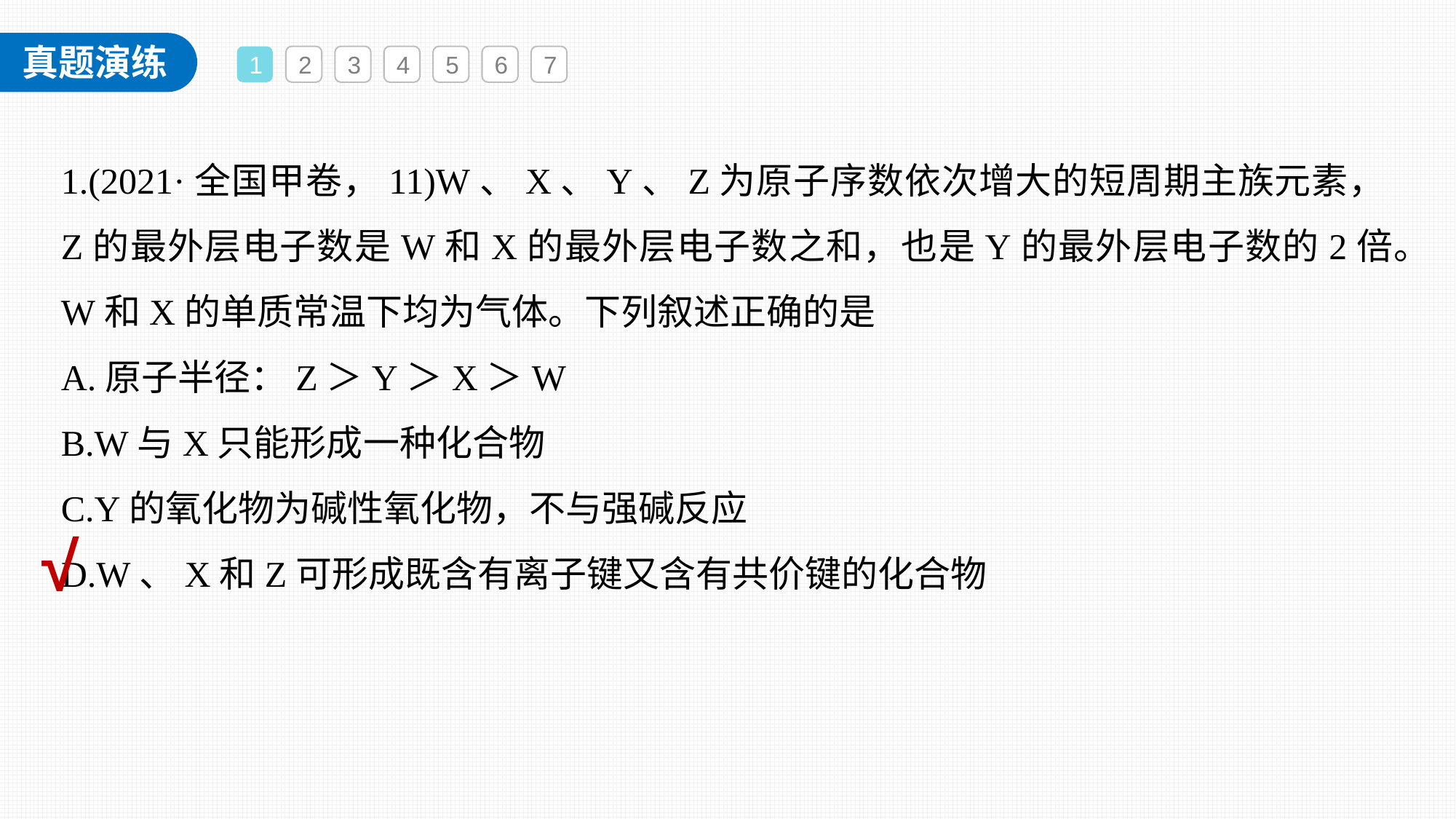

1
2
3
4
5
6
7
1.(2021·全国甲卷，11)W、X、Y、Z为原子序数依次增大的短周期主族元素，Z的最外层电子数是W和X的最外层电子数之和，也是Y的最外层电子数的2倍。W和X的单质常温下均为气体。下列叙述正确的是
A.原子半径：Z＞Y＞X＞W
B.W与X只能形成一种化合物
C.Y的氧化物为碱性氧化物，不与强碱反应
D.W、X和Z可形成既含有离子键又含有共价键的化合物
√